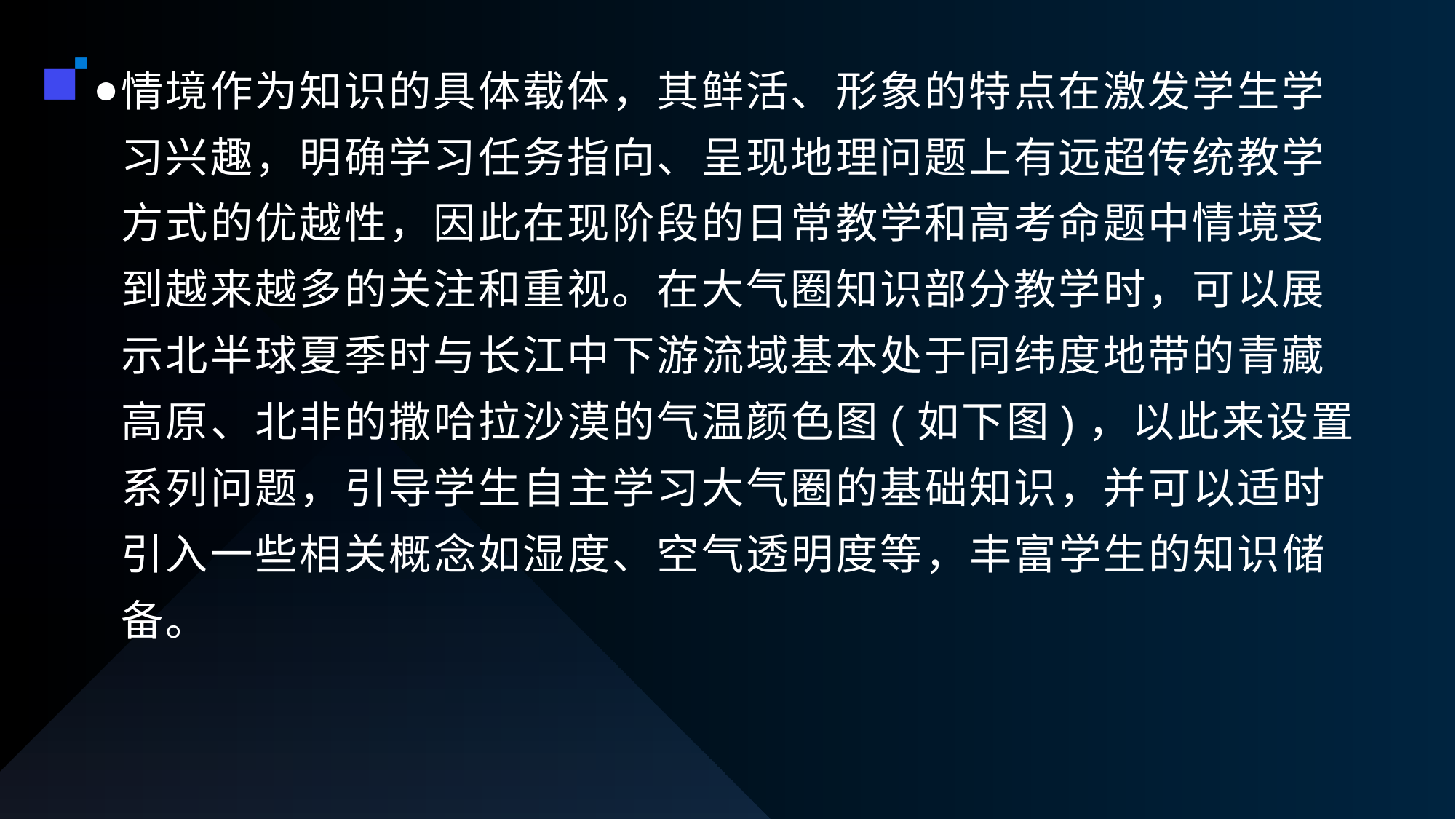

情境作为知识的具体载体，其鲜活、形象的特点在激发学生学习兴趣，明确学习任务指向、呈现地理问题上有远超传统教学方式的优越性，因此在现阶段的日常教学和高考命题中情境受到越来越多的关注和重视。在大气圈知识部分教学时，可以展示北半球夏季时与长江中下游流域基本处于同纬度地带的青藏高原、北非的撒哈拉沙漠的气温颜色图(如下图)，以此来设置系列问题，引导学生自主学习大气圈的基础知识，并可以适时引入一些相关概念如湿度、空气透明度等，丰富学生的知识储备。